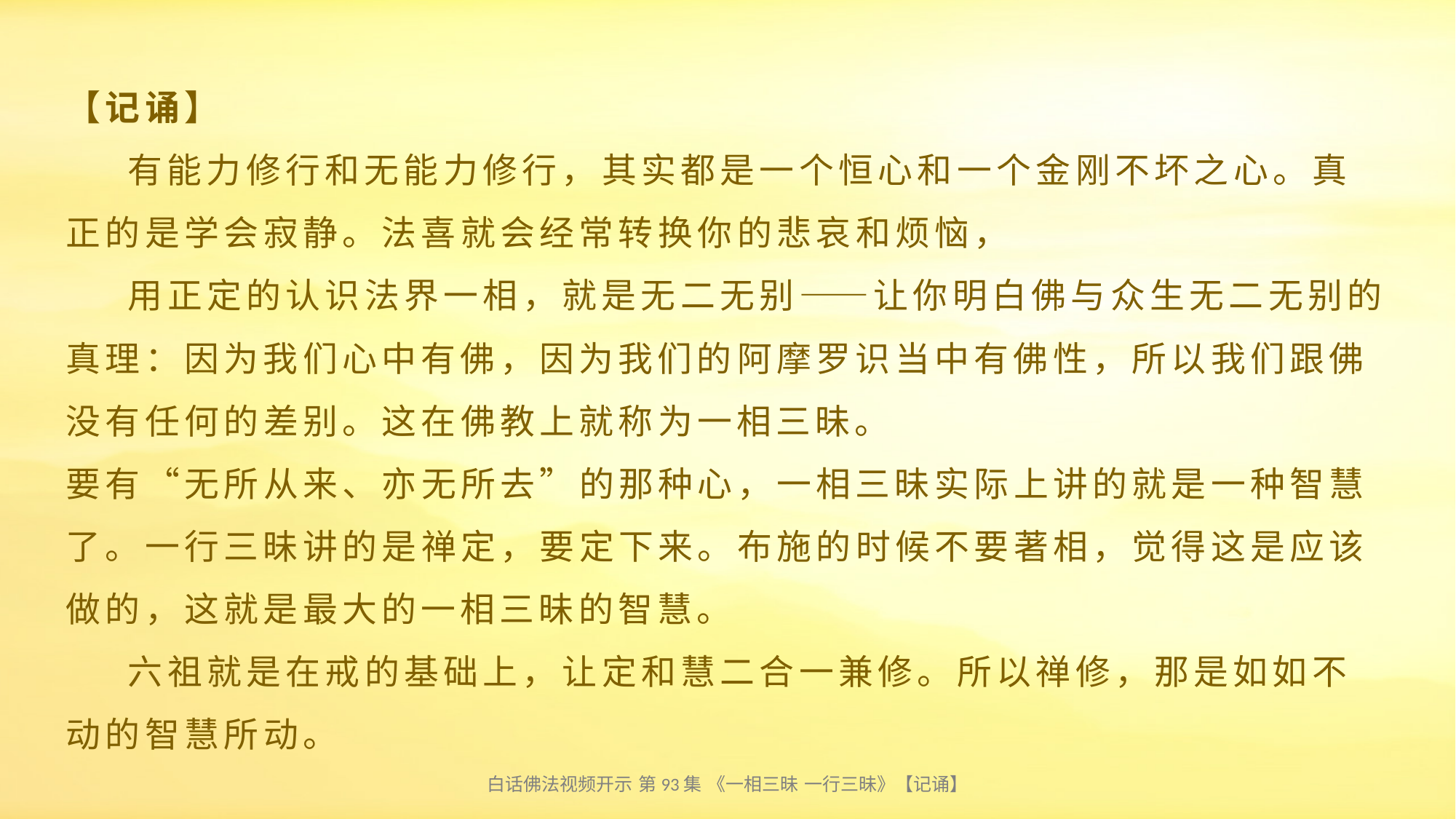

# 【记诵】 有能力修行和无能力修行，其实都是一个恒心和一个金刚不坏之心。真正的是学会寂静。法喜就会经常转换你的悲哀和烦恼， 用正定的认识法界一相，就是无二无别——让你明白佛与众生无二无别的真理：因为我们心中有佛，因为我们的阿摩罗识当中有佛性，所以我们跟佛没有任何的差别。这在佛教上就称为一相三昧。 要有“无所从来、亦无所去”的那种心，一相三昧实际上讲的就是一种智慧了。一行三昧讲的是禅定，要定下来。布施的时候不要著相，觉得这是应该做的，这就是最大的一相三昧的智慧。 六祖就是在戒的基础上，让定和慧二合一兼修。所以禅修，那是如如不动的智慧所动。
白话佛法视频开示 第93集 《一相三昧 一行三昧》【记诵】